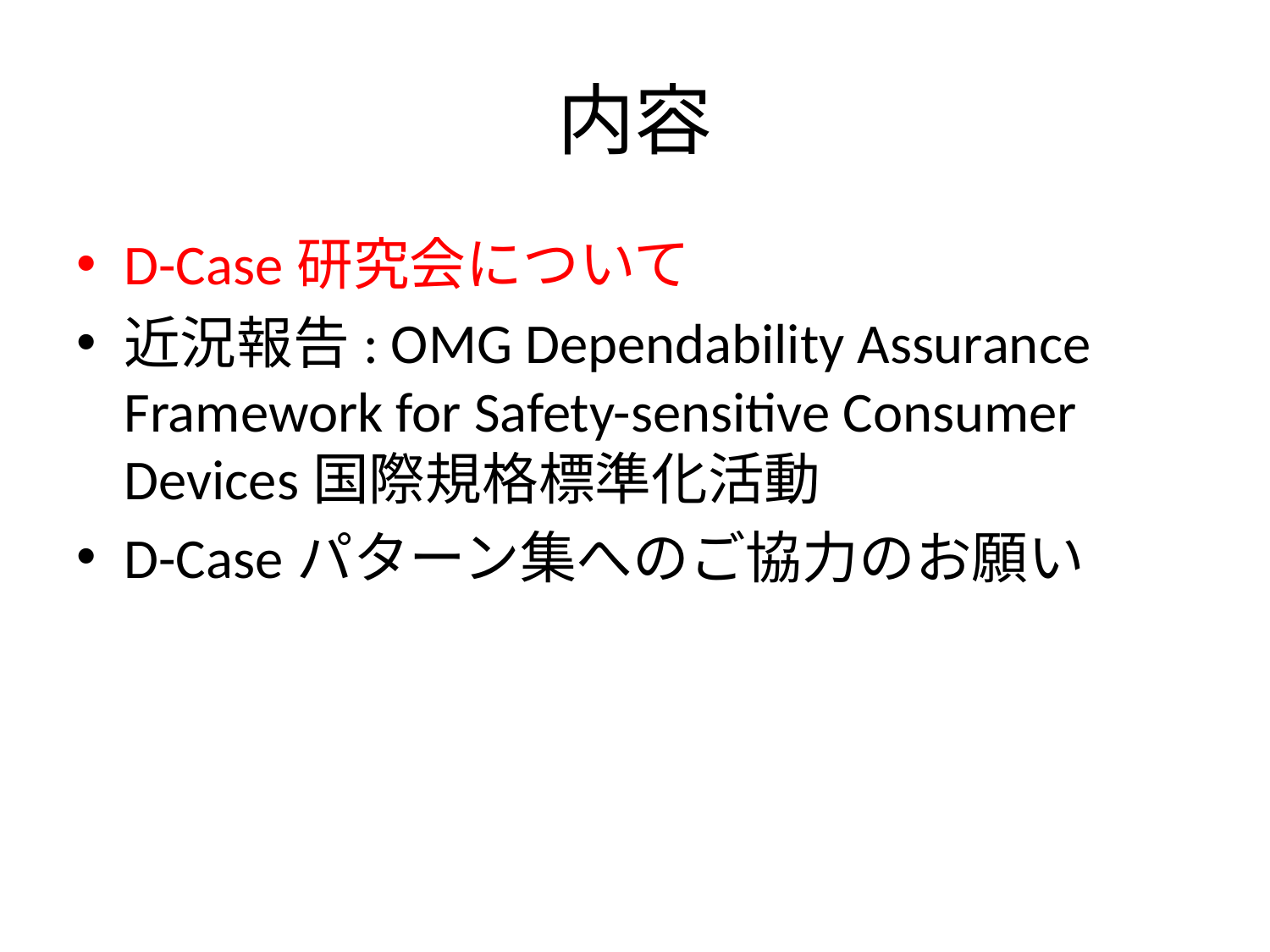

# 内容
D-Case研究会について
近況報告: OMG Dependability Assurance Framework for Safety-sensitive Consumer Devices国際規格標準化活動
D-Caseパターン集へのご協力のお願い